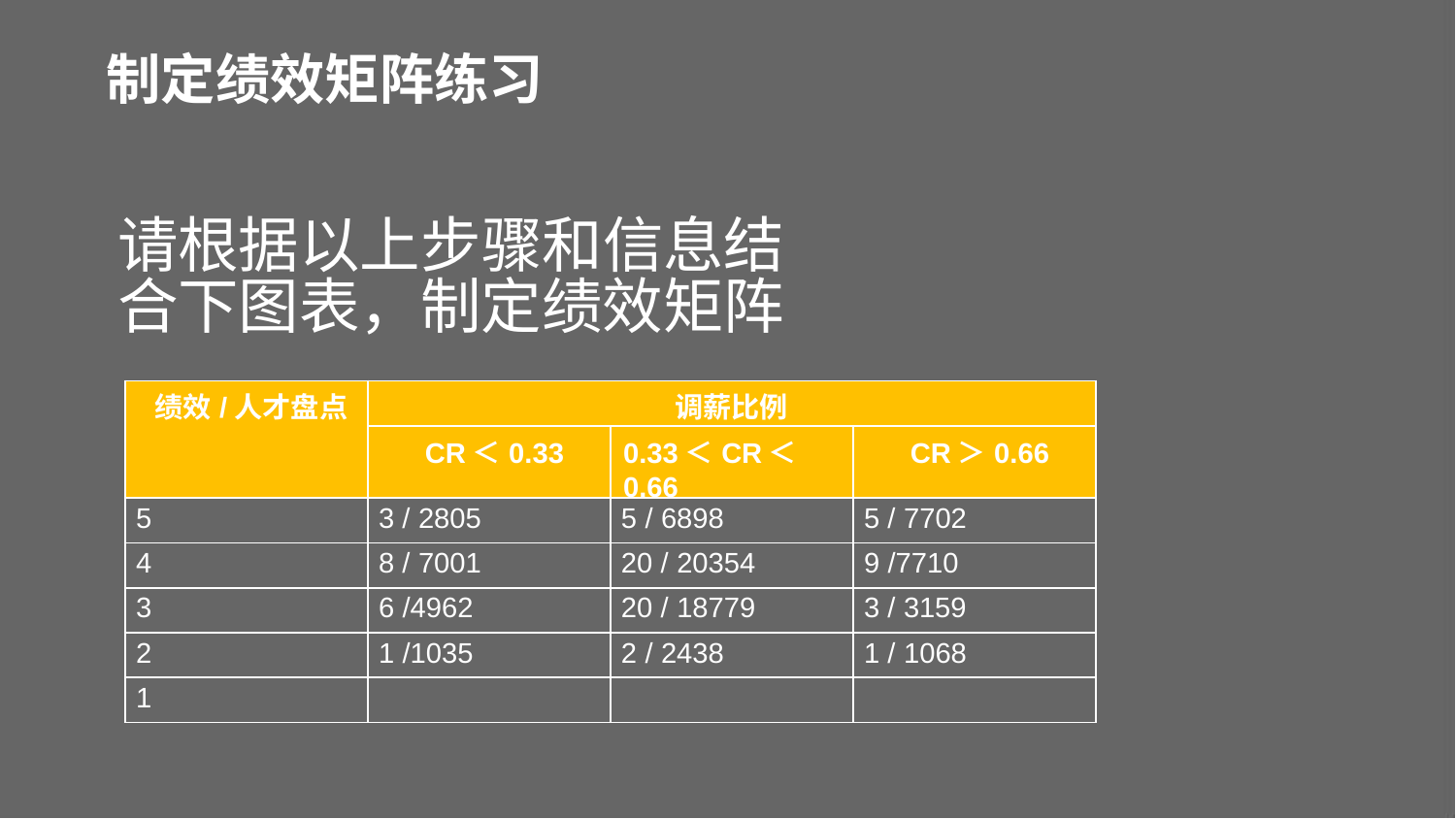

# 制定绩效矩阵练习
请根据以上步骤和信息结 合下图表，制定绩效矩阵
| 绩效/人才盘点 | 调薪比例 |  |  |
| --- | --- | --- | --- |
|  | CR＜0.33 | 0.33＜CR＜0.66 | CR＞0.66 |
| 5 | 3 / 2805 | 5 / 6898 | 5 / 7702 |
| 4 | 8 / 7001 | 20 / 20354 | 9 /7710 |
| 3 | 6 /4962 | 20 / 18779 | 3 / 3159 |
| 2 | 1 /1035 | 2 / 2438 | 1 / 1068 |
| 1 |  |  |  |